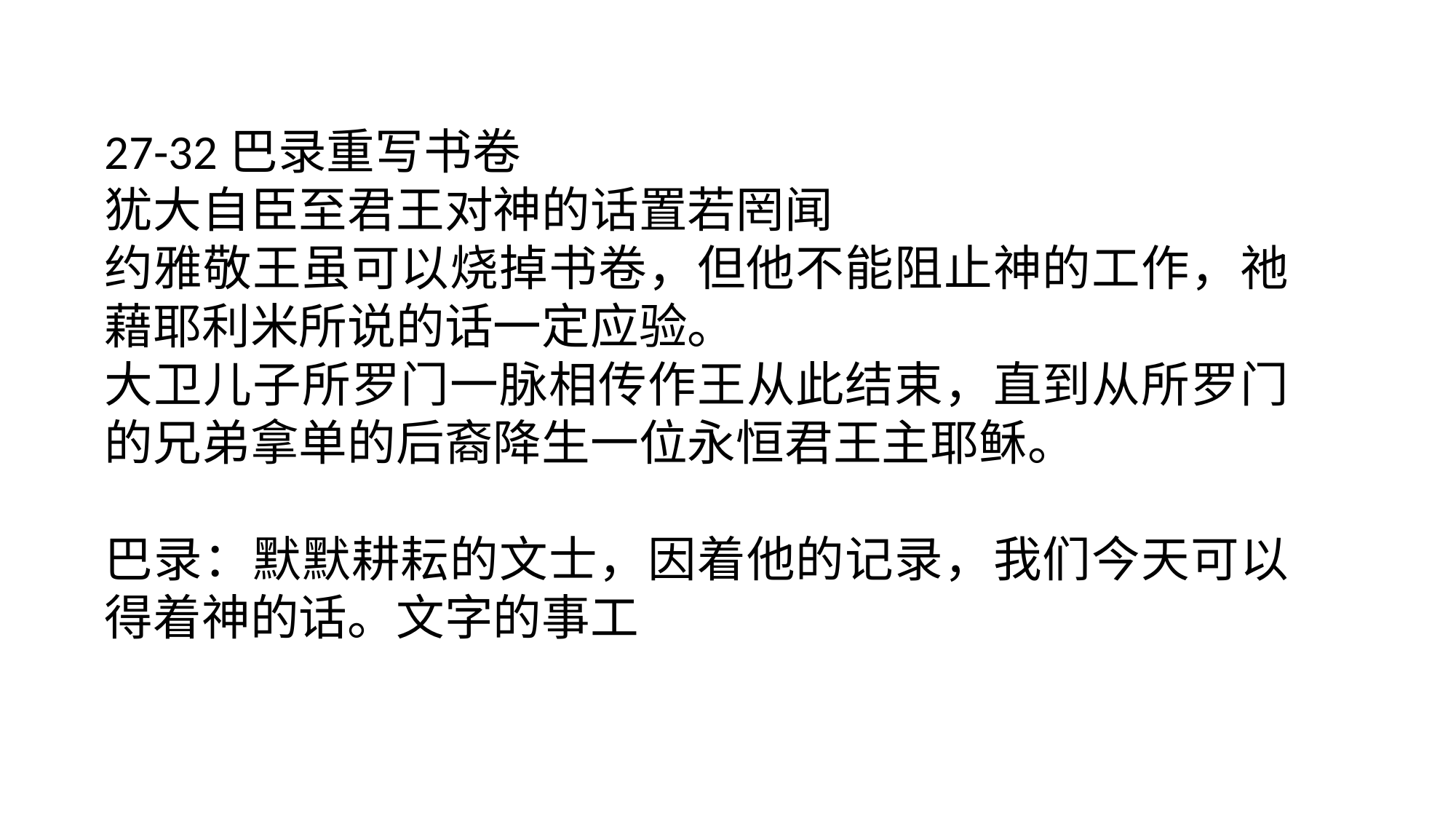

27-32巴录重写书卷
犹大自臣至君王对神的话置若罔闻
约雅敬王虽可以烧掉书卷，但他不能阻止神的工作，祂藉耶利米所说的话一定应验。
大卫儿子所罗门一脉相传作王从此结束，直到从所罗门的兄弟拿单的后裔降生一位永恒君王主耶稣。

巴录：默默耕耘的文士，因着他的记录，我们今天可以得着神的话。文字的事工